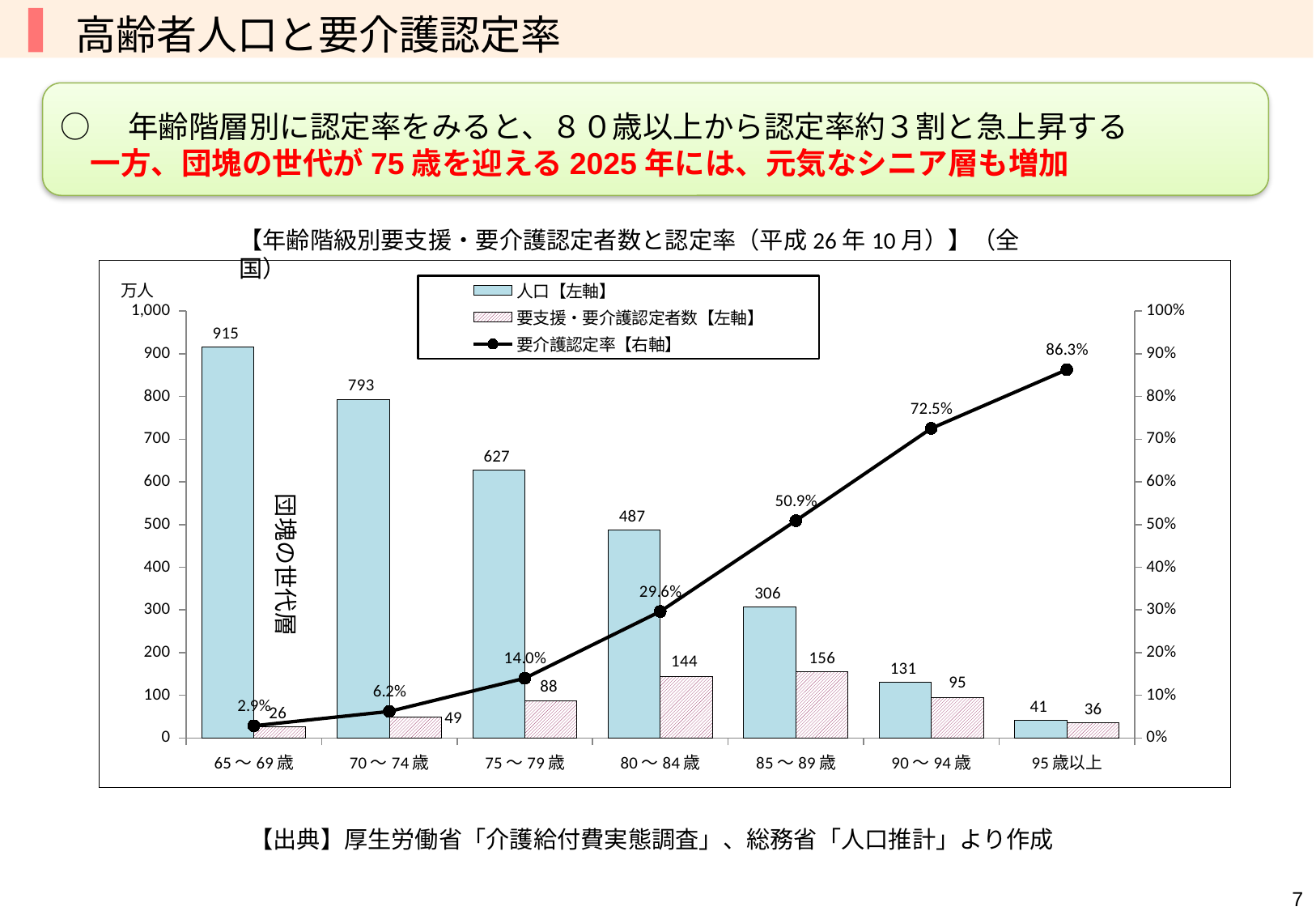

高齢者人口と要介護認定率
○　年齢階層別に認定率をみると、８０歳以上から認定率約３割と急上昇する
　一方、団塊の世代が75歳を迎える2025年には、元気なシニア層も増加
【年齢階級別要支援・要介護認定者数と認定率（平成26年10月）】（全国）

### Chart

| Category | 人口【左軸】 | 要支援・要介護認定者数【左軸】 | 要介護認定率【右軸】 |
|---|---|---|---|
| 65～69歳 | 915.4 | 26.32 | 0.028752457941883327 |
| 70～74歳 | 792.8 | 49.43 | 0.06234863773965691 |
| 75～79歳 | 626.9 | 87.78 | 0.14002233211038442 |
| 80～84歳 | 486.9 | 144.35999999999999 | 0.2964879852125693 |
| 85～89歳 | 306.3 | 155.92000000000002 | 0.509043421482207 |
| 90～94歳 | 130.5 | 94.65 | 0.725287356321839 |
| 95歳以上 | 41.2 | 35.54 | 0.862621359223301 |
団塊の世代層
【出典】厚生労働省「介護給付費実態調査」、総務省「人口推計」より作成

7